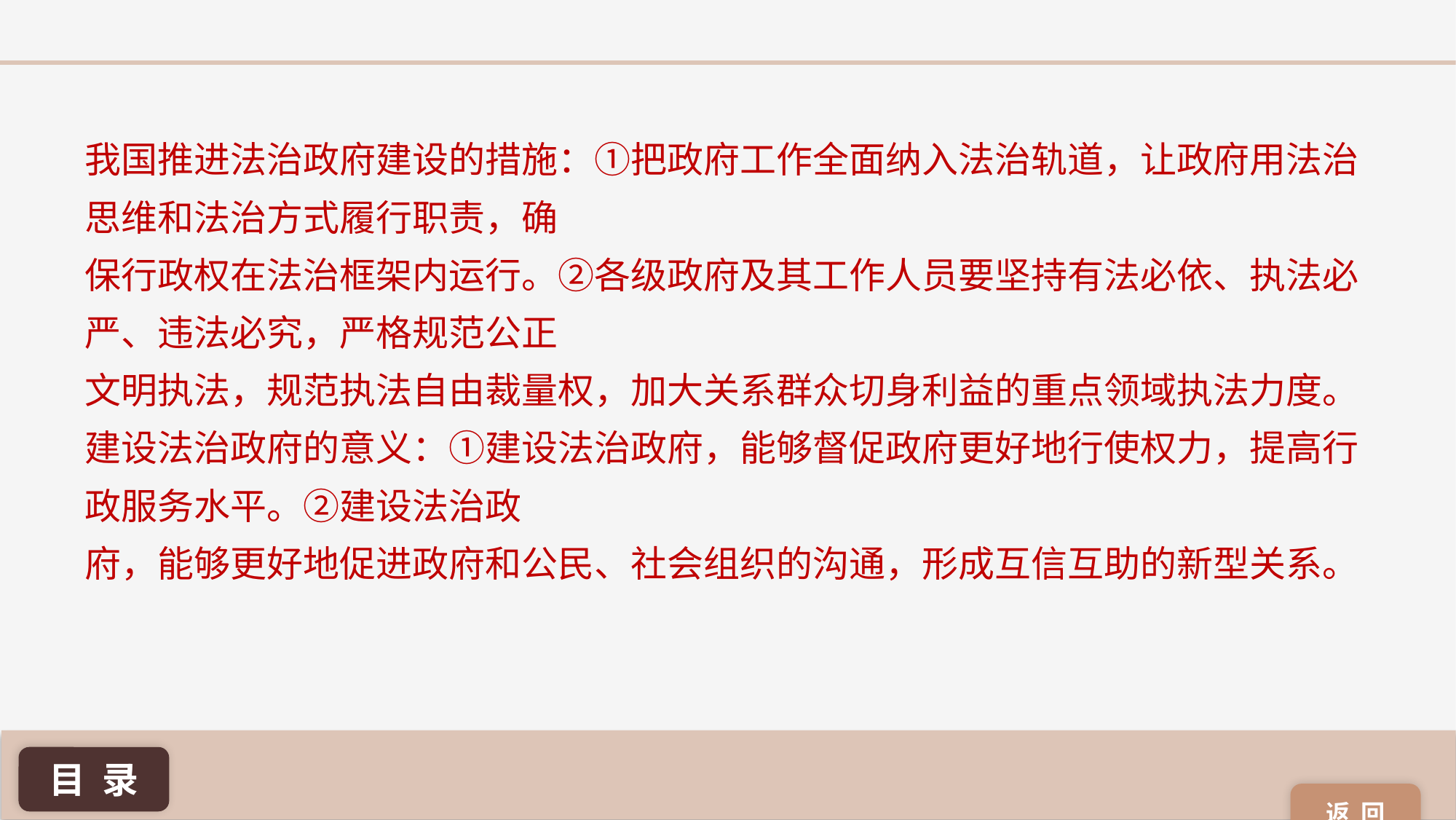

我国推进法治政府建设的措施：①把政府工作全面纳入法治轨道，让政府用法治思维和法治方式履行职责，确
保行政权在法治框架内运行。②各级政府及其工作人员要坚持有法必依、执法必严、违法必究，严格规范公正
文明执法，规范执法自由裁量权，加大关系群众切身利益的重点领域执法力度。
建设法治政府的意义：①建设法治政府，能够督促政府更好地行使权力，提高行政服务水平。②建设法治政
府，能够更好地促进政府和公民、社会组织的沟通，形成互信互助的新型关系。
返  回